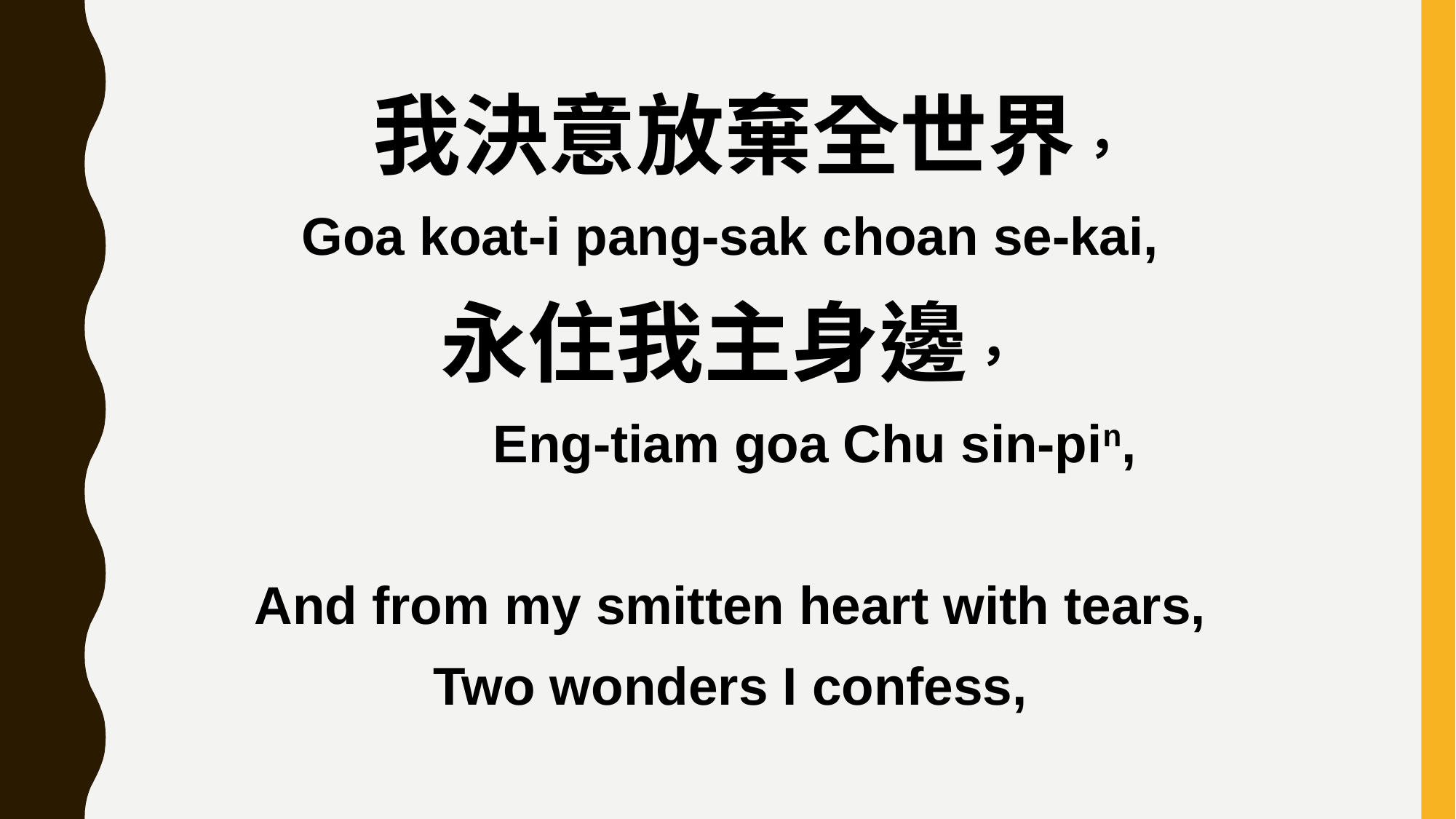

我決意放棄全世界，
Goa koat-i pang-sak choan se-kai,
永住我主身邊，
                    Eng-tiam goa Chu sin-pin,

And from my smitten heart with tears,
Two wonders I confess,